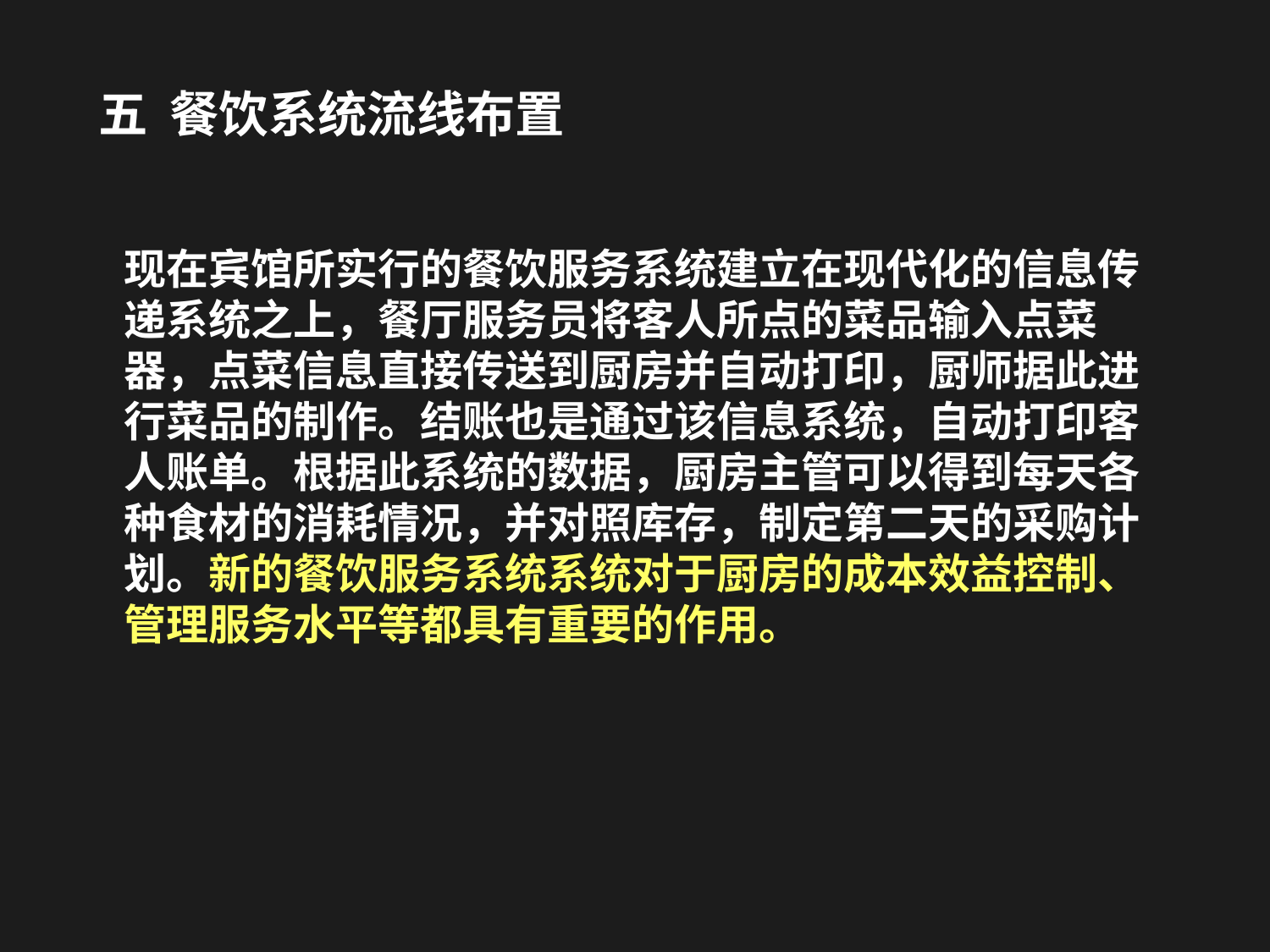

五  餐饮系统流线布置
现在宾馆所实行的餐饮服务系统建立在现代化的信息传递系统之上，餐厅服务员将客人所点的菜品输入点菜器，点菜信息直接传送到厨房并自动打印，厨师据此进行菜品的制作。结账也是通过该信息系统，自动打印客人账单。根据此系统的数据，厨房主管可以得到每天各种食材的消耗情况，并对照库存，制定第二天的采购计划。新的餐饮服务系统系统对于厨房的成本效益控制、管理服务水平等都具有重要的作用。